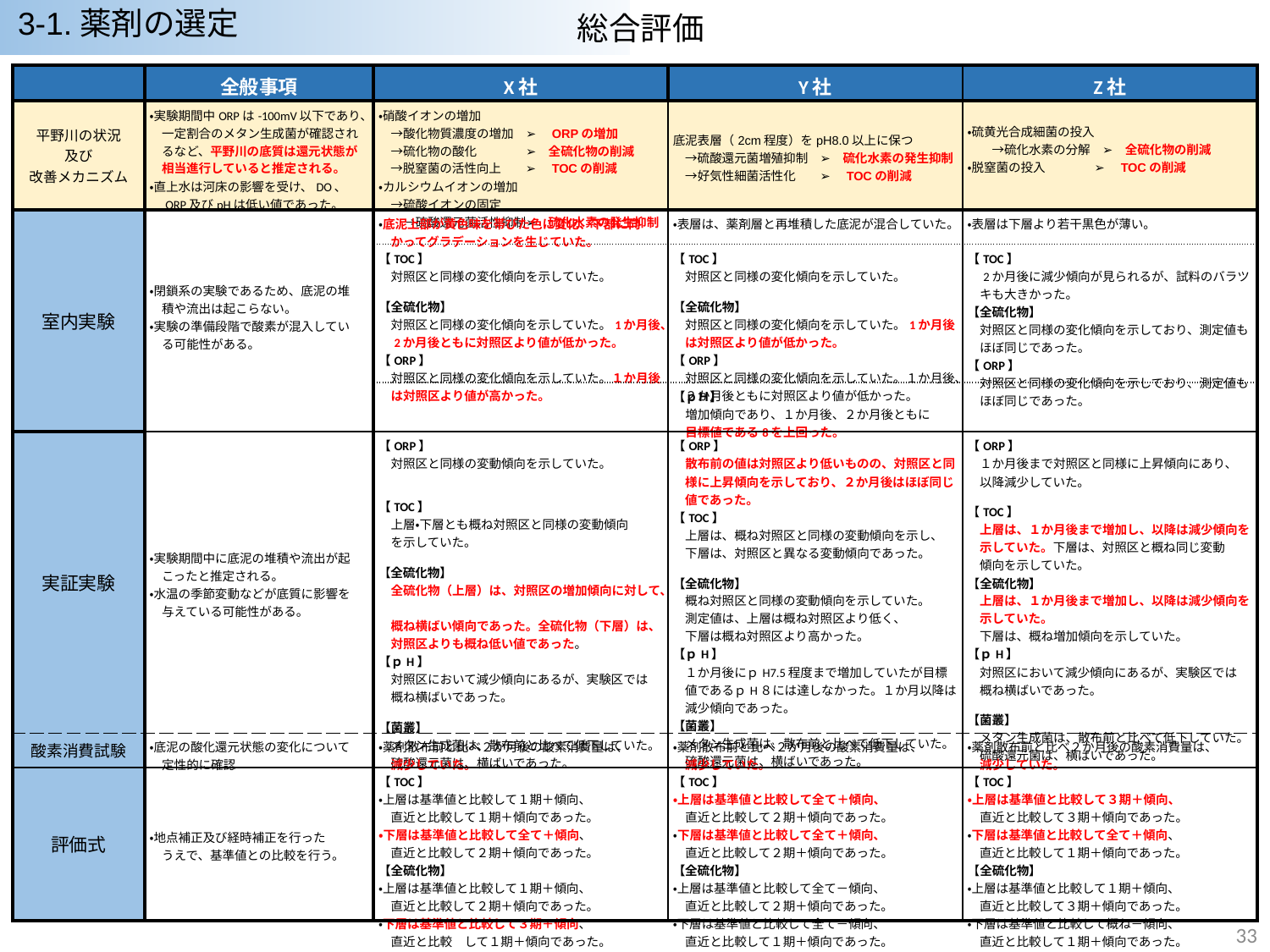

総合評価

総合評価
3-1.薬剤の選定
|  | 全般事項 | X社 | Y社 | Z社 |
| --- | --- | --- | --- | --- |
| 平野川の状況 及び 改善メカニズム | ・実験期間中ORPは-100mV以下であり、 　一定割合のメタン生成菌が確認され 　るなど、平野川の底質は還元状態が 　相当進行していると推定される。 ・直上水は河床の影響を受け、DO､ 　ORP及びpHは低い値であった。 | ・硝酸イオンの増加 　→酸化物質濃度の増加　➢　ORPの増加 　→硫化物の酸化　　　　➢　全硫化物の削減 　→脱窒菌の活性向上　　➢　TOCの削減 ・カルシウムイオンの増加 　→硫酸イオンの固定　 　　→硫酸還元菌活性抑制➢　硫化水素の発生抑制 | 底泥表層（2cm程度）をpH8.0以上に保つ 　→硫酸還元菌増殖抑制　➢　硫化水素の発生抑制 　→好気性細菌活性化　　➢　TOCの削減 | ・硫黄光合成細菌の投入 　　→硫化水素の分解　➢　全硫化物の削減 ・脱窒菌の投入　　　　➢　TOCの削減 |
| 室内実験 | ・閉鎖系の実験であるため、底泥の堆 　積や流出は起こらない。 ・実験の準備段階で酸素が混入してい 　る可能性がある。 | ・底泥上部が黄色味を帯びた色に変化、下部に向 　かってグラデーションを生じていた。 | ・表層は、薬剤層と再堆積した底泥が混合していた。 | ・表層は下層より若干黒色が薄い。 |
|  |  | 【TOC】 　対照区と同様の変化傾向を示していた。 【全硫化物】 　対照区と同様の変化傾向を示していた。1か月後、 　2か月後ともに対照区より値が低かった。 【ORP】 　対照区と同様の変化傾向を示していた。１か月後 　は対照区より値が高かった。 | 【TOC】 　対照区と同様の変化傾向を示していた。 【全硫化物】 　対照区と同様の変化傾向を示していた。1か月後 　は対照区より値が低かった。 【ORP】 　対照区と同様の変化傾向を示していた。１か月後、 　２か月後ともに対照区より値が低かった。 | 【TOC】 　2か月後に減少傾向が見られるが、試料のバラツ 　キも大きかった。 【全硫化物】 　対照区と同様の変化傾向を示しており、測定値も 　ほぼ同じであった。 【ORP】 　対照区と同様の変化傾向を示しており、測定値も 　ほぼ同じであった。 |
|  |  |  | 【ｐＨ】 　増加傾向であり、１か月後、２か月後ともに 　目標値である8を上回った。 |  |
| 実証実験 | ・実験期間中に底泥の堆積や流出が起 　こったと推定される。 ・水温の季節変動などが底質に影響を 　与えている可能性がある。 | 【ORP】 　対照区と同様の変動傾向を示していた。 【TOC】 　上層・下層とも概ね対照区と同様の変動傾向 　を示していた。 【全硫化物】 　全硫化物（上層）は、対照区の増加傾向に対して、　 　概ね横ばい傾向であった。全硫化物（下層）は、 　対照区よりも概ね低い値であった。 【ｐH】 　対照区において減少傾向にあるが、実験区では 　概ね横ばいであった。 【菌叢】 　メタン生成菌は、散布前と比べて低下していた。 　硫酸還元菌は、横ばいであった。 | 【ORP】 　散布前の値は対照区より低いものの、対照区と同 　様に上昇傾向を示しており、２か月後はほぼ同じ 　値であった。 【TOC】 　上層は、概ね対照区と同様の変動傾向を示し、 　下層は、対照区と異なる変動傾向であった。 【全硫化物】 　概ね対照区と同様の変動傾向を示していた。 　測定値は、上層は概ね対照区より低く、 　下層は概ね対照区より高かった。 【ｐH】 　１か月後にｐH7.5程度まで増加していたが目標 　値であるｐH８には達しなかった。１か月以降は 　減少傾向であった。 【菌叢】 　メタン生成菌は、散布前と比べて低下していた。 　硫酸還元菌は、横ばいであった。 | 【ORP】 　１か月後まで対照区と同様に上昇傾向にあり、 　以降減少していた。 【TOC】 　上層は、１か月後まで増加し、以降は減少傾向を 　示していた。下層は、対照区と概ね同じ変動 　傾向を示していた。 【全硫化物】 　上層は、１か月後まで増加し、以降は減少傾向を 　示していた。 　下層は、概ね増加傾向を示していた。 【ｐH】 　対照区において減少傾向にあるが、実験区では 　概ね横ばいであった。 【菌叢】 　メタン生成菌は、散布前と比べて低下していた。 　硫酸還元菌は、横ばいであった。 |
| 酸素消費試験 | ・底泥の酸化還元状態の変化について 　定性的に確認 | ・薬剤散布前と比べ２か月後の酸素消費量は、 　減少していた。 | ・薬剤散布前と比べ２か月後の酸素消費量は、 　減少していた。 | ・薬剤散布前と比べ２か月後の酸素消費量は、 　減少していた。 |
| 評価式 | ・地点補正及び経時補正を行った 　うえで、基準値との比較を行う。 | 【TOC】 ・上層は基準値と比較して１期＋傾向、 　直近と比較して１期＋傾向であった。 ・下層は基準値と比較して全て＋傾向、 　直近と比較して２期＋傾向であった。 【全硫化物】 ・上層は基準値と比較して１期＋傾向、 　直近と比較して２期＋傾向であった。 ・下層は基準値と比較して３期＋傾向、 　直近と比較　して１期＋傾向であった。 | 【TOC】 ・上層は基準値と比較して全て＋傾向、 　直近と比較して２期＋傾向であった。 ・下層は基準値と比較して全て＋傾向、 　直近と比較して２期＋傾向であった。 【全硫化物】 ・上層は基準値と比較して全て－傾向、 　直近と比較して２期＋傾向であった。 ・下層は基準値と比較して全て－傾向、 　直近と比較して１期＋傾向であった。 | 【TOC】 ・上層は基準値と比較して３期＋傾向、 　直近と比較して３期＋傾向であった。 ・下層は基準値と比較して全て＋傾向、 　直近と比較して１期＋傾向であった。 【全硫化物】 ・上層は基準値と比較して１期＋傾向、 　直近と比較して３期＋傾向であった。 ・下層は基準値と比較して概ね－傾向、 　直近と比較して１期＋傾向であった。 |
33